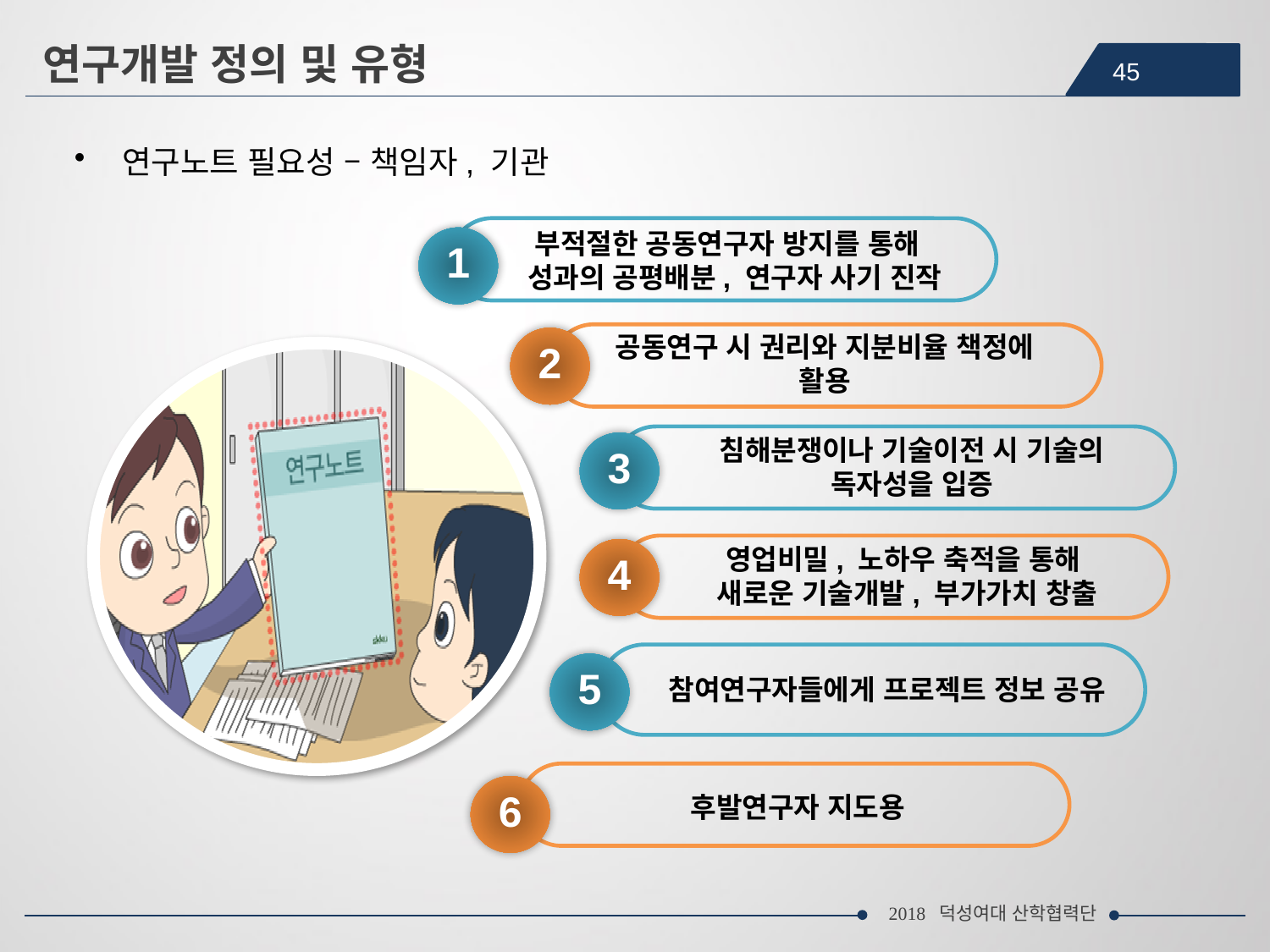

연구개발 정의 및 유형

45
연구노트 필요성 – 책임자, 기관

부적절한 공동연구자 방지를 통해
 성과의 공평배분, 연구자 사기 진작
1
공동연구 시 권리와 지분비율 책정에 활용

2

침해분쟁이나 기술이전 시 기술의 독자성을 입증
3

영업비밀, 노하우 축적을 통해
새로운 기술개발, 부가가치 창출
4

5
참여연구자들에게 프로젝트 정보 공유

6
후발연구자 지도용